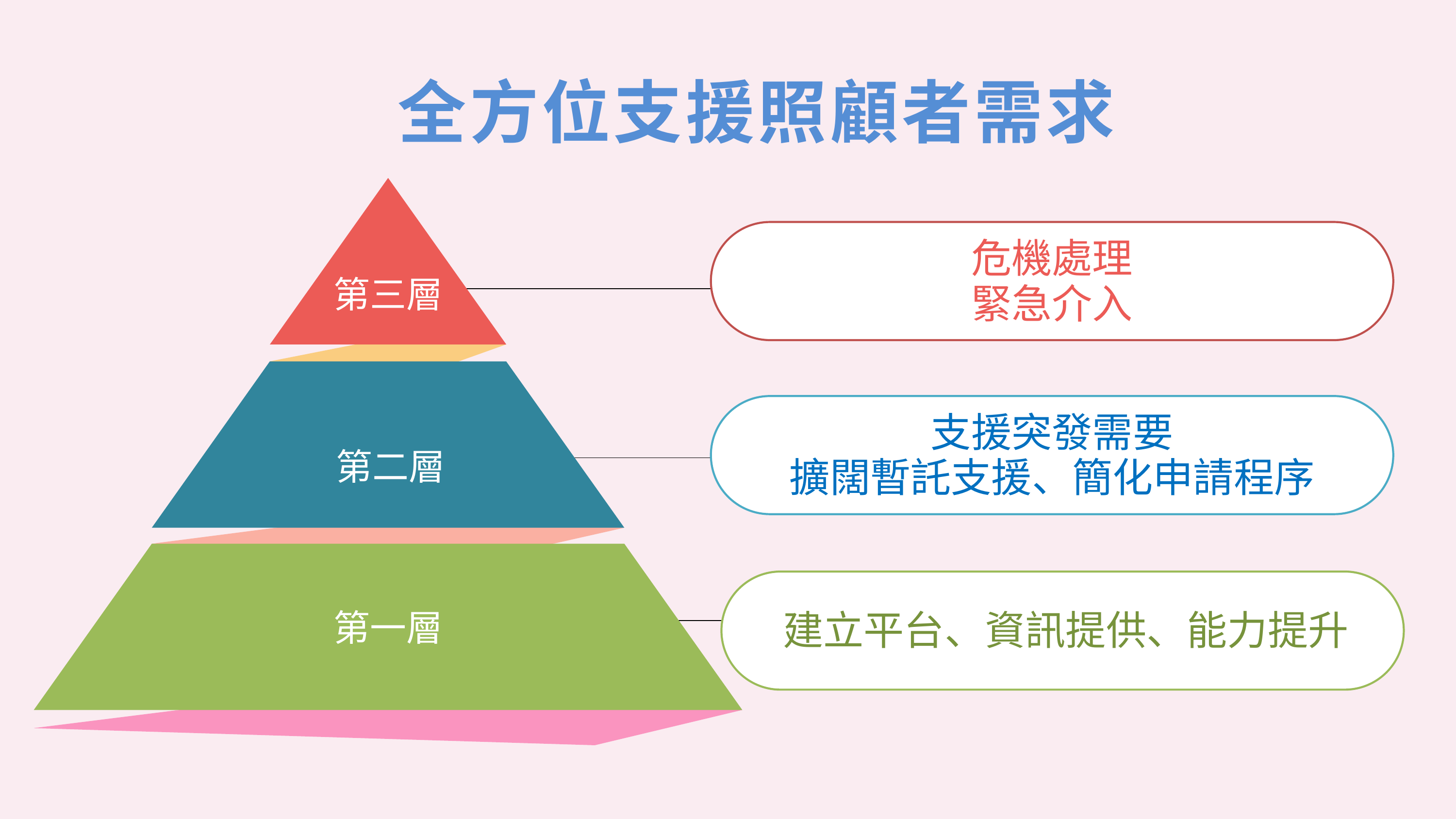

全方位支援照顧者需求

危機處理
緊急介入
第三層
支援突發需要
擴闊暫託支援、簡化申請程序
第二層
   建立平台、資訊提供、能力提升
第一層